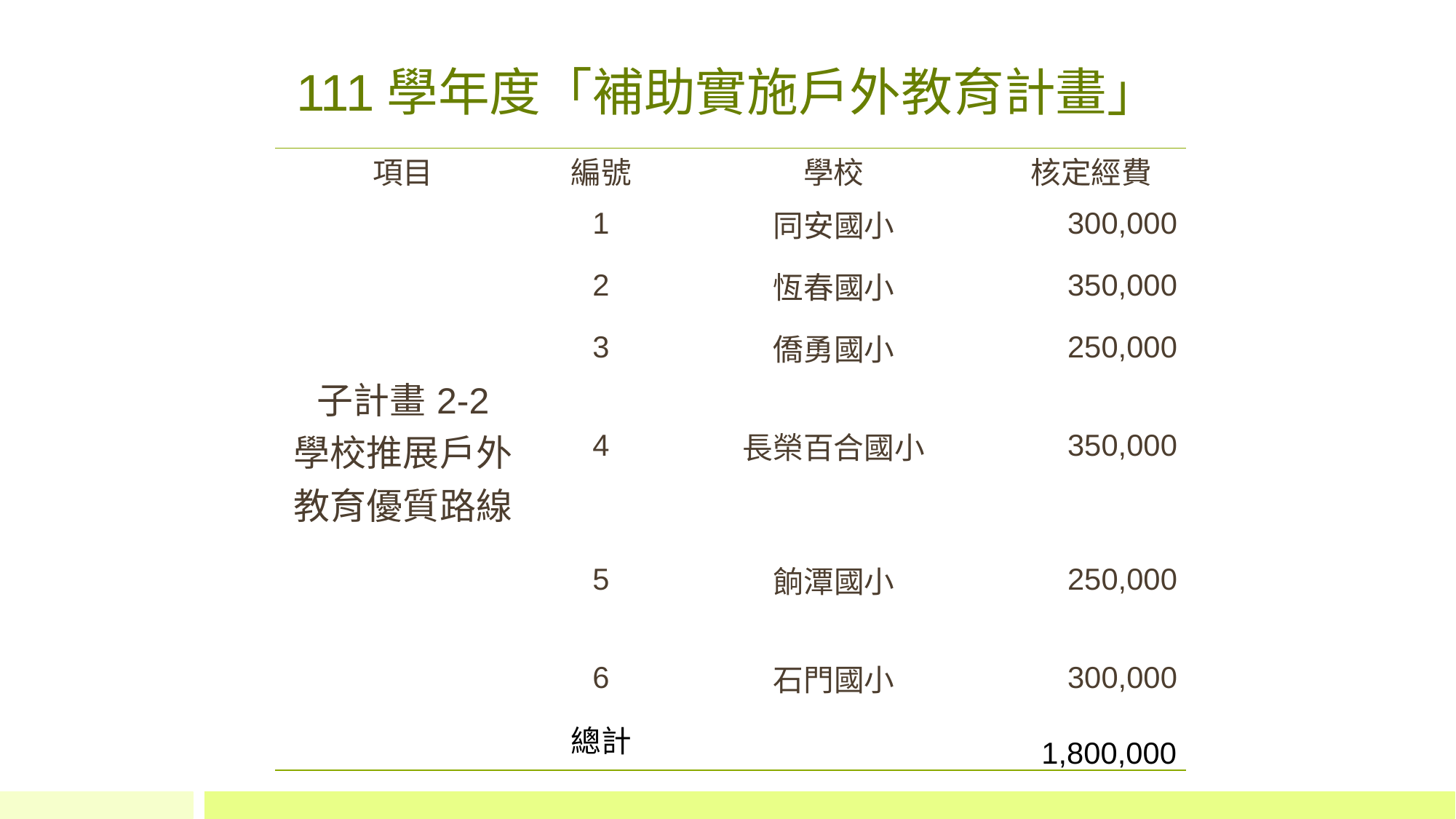

# 111學年度「補助實施戶外教育計畫」
| 項目 | 編號 | 學校 | 核定經費 |
| --- | --- | --- | --- |
| 子計畫2-2 學校推展戶外 教育優質路線 | 1 | 同安國小 | 300,000 |
|  | 2 | 恆春國小 | 350,000 |
|  | 3 | 僑勇國小 | 250,000 |
|  | 4 | 長榮百合國小 | 350,000 |
|  | 5 | 餉潭國小 | 250,000 |
|  | 6 | 石門國小 | 300,000 |
|  | 總計 |  | 1,800,000 |